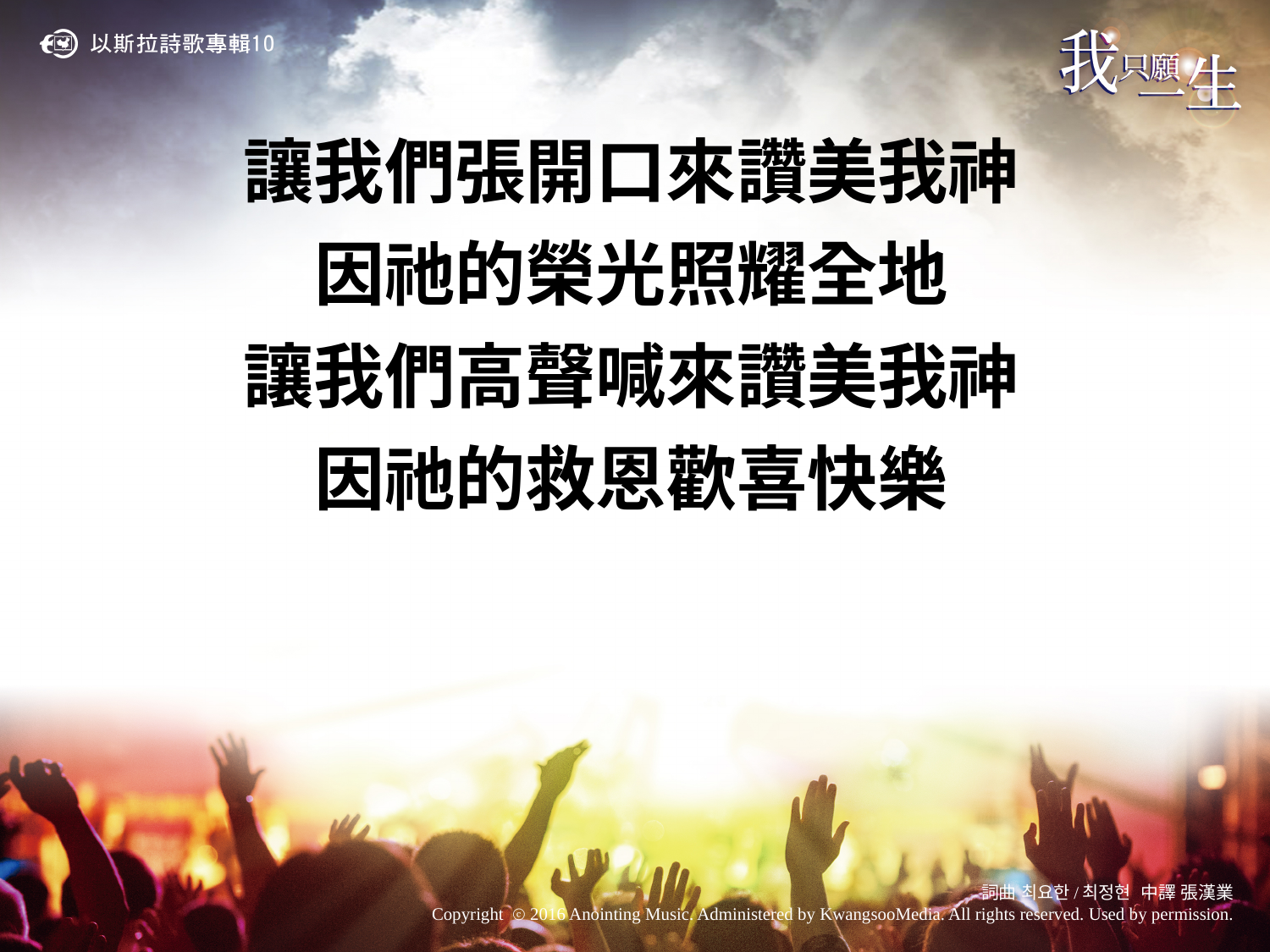

讓我們張開口來讚美我神
因祂的榮光照耀全地
讓我們高聲喊來讚美我神
因祂的救恩歡喜快樂
詞曲 최요한/최정현  中譯 張漢業
Copyright  ⓒ 2016 Anointing Music. Administered by KwangsooMedia. All rights reserved. Used by permission.